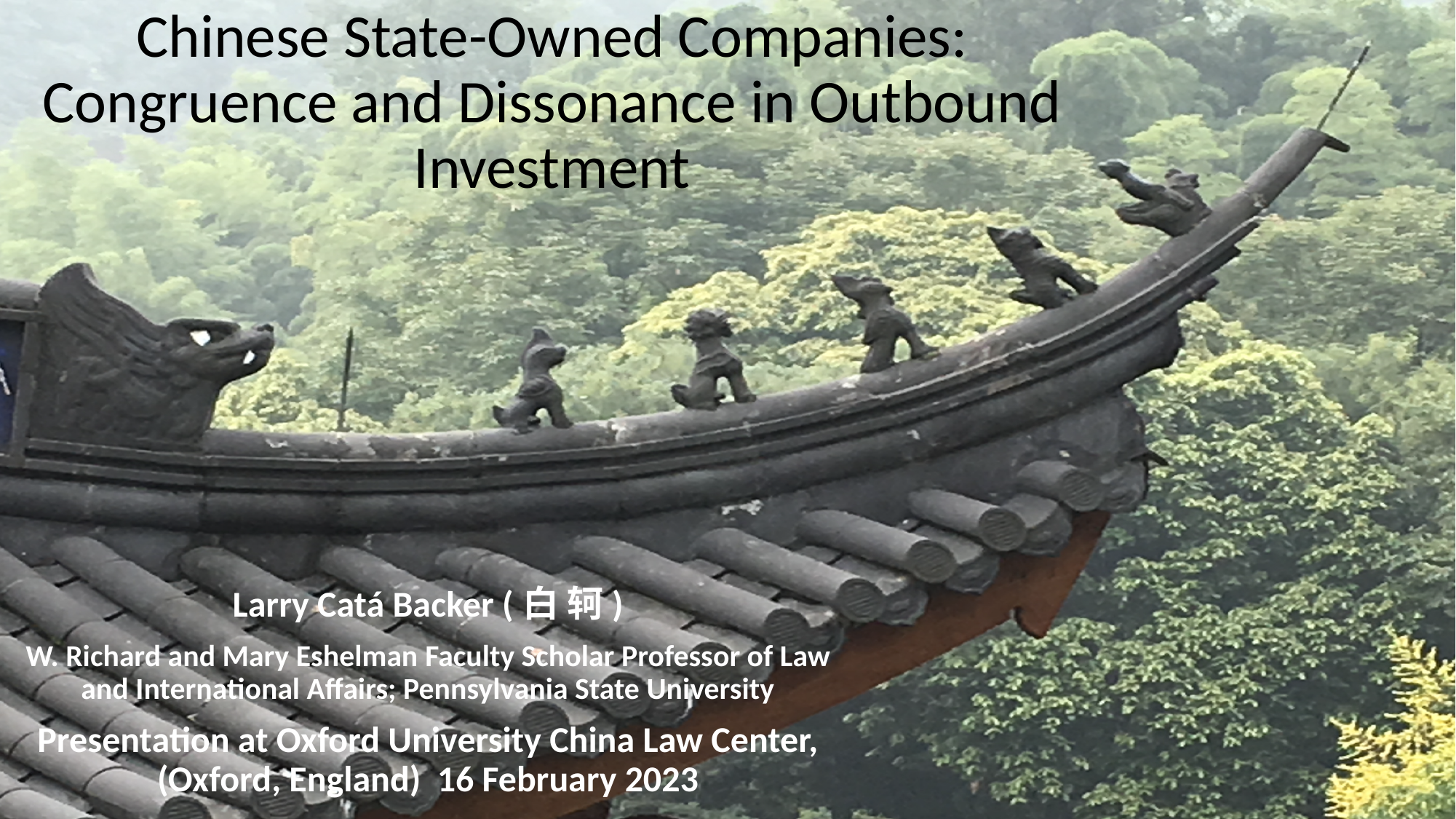

# Chinese State-Owned Companies: Congruence and Dissonance in Outbound Investment
Larry Catá Backer (白 轲)
W. Richard and Mary Eshelman Faculty Scholar Professor of Law and International Affairs; Pennsylvania State University
Presentation at Oxford University China Law Center, (Oxford, England)  16 February 2023